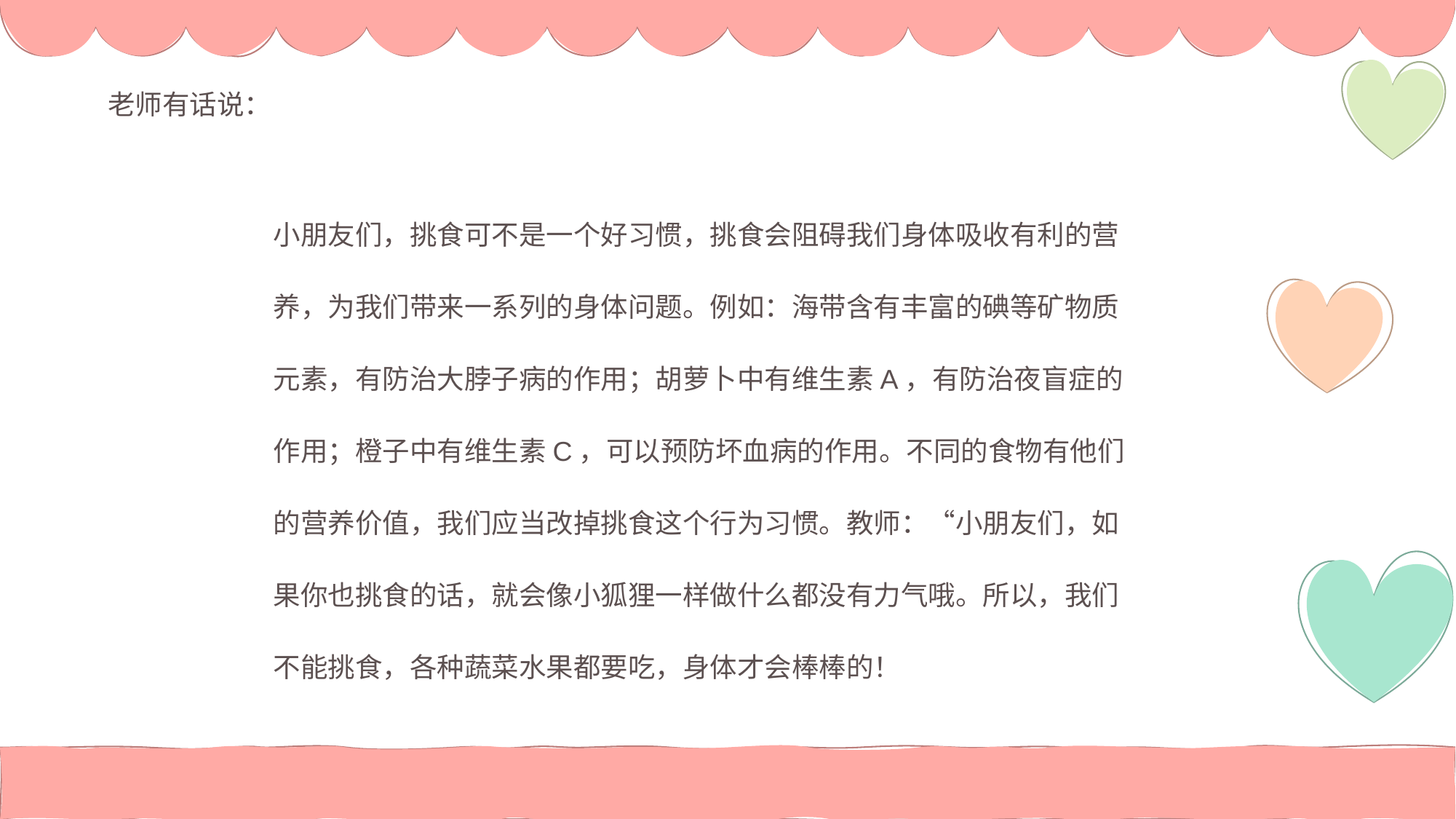

老师有话说：
小朋友们，挑食可不是一个好习惯，挑食会阻碍我们身体吸收有利的营养，为我们带来一系列的身体问题。例如：海带含有丰富的碘等矿物质元素，有防治大脖子病的作用；胡萝卜中有维生素A，有防治夜盲症的作用；橙子中有维生素C，可以预防坏血病的作用。不同的食物有他们的营养价值，我们应当改掉挑食这个行为习惯。教师：“小朋友们，如果你也挑食的话，就会像小狐狸一样做什么都没有力气哦。所以，我们不能挑食，各种蔬菜水果都要吃，身体才会棒棒的！